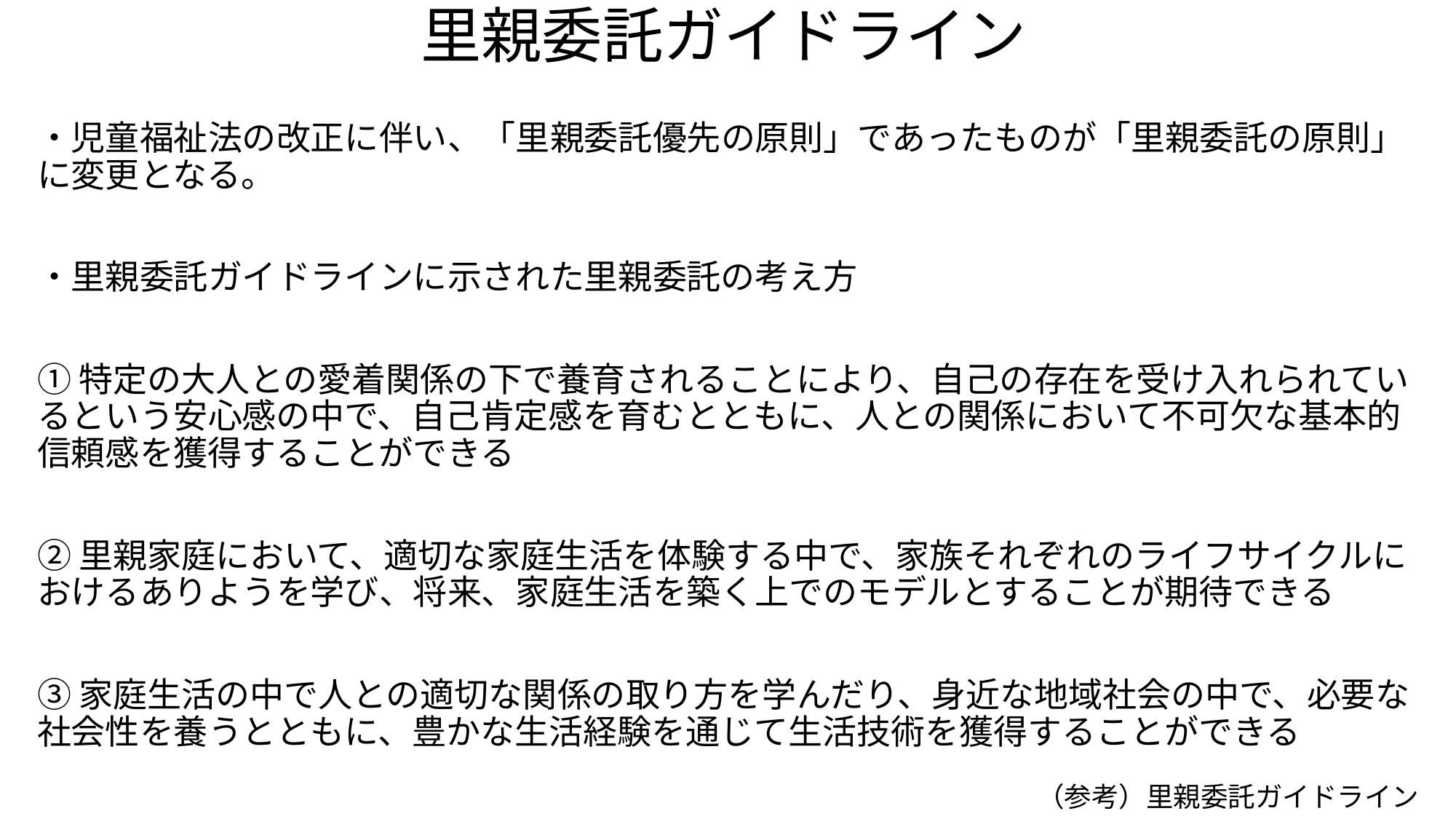

# 里親委託ガイドライン
・児童福祉法の改正に伴い、「里親委託優先の原則」であったものが「里親委託の原則」に変更となる。

・里親委託ガイドラインに示された里親委託の考え方

①特定の大人との愛着関係の下で養育されることにより、自己の存在を受け入れられているという安心感の中で、自己肯定感を育むとともに、人との関係において不可欠な基本的信頼感を獲得することができる

②里親家庭において、適切な家庭生活を体験する中で、家族それぞれのライフサイクルにおけるありようを学び、将来、家庭生活を築く上でのモデルとすることが期待できる

③家庭生活の中で人との適切な関係の取り方を学んだり、身近な地域社会の中で、必要な社会性を養うとともに、豊かな生活経験を通じて生活技術を獲得することができる
（参考）里親委託ガイドライン